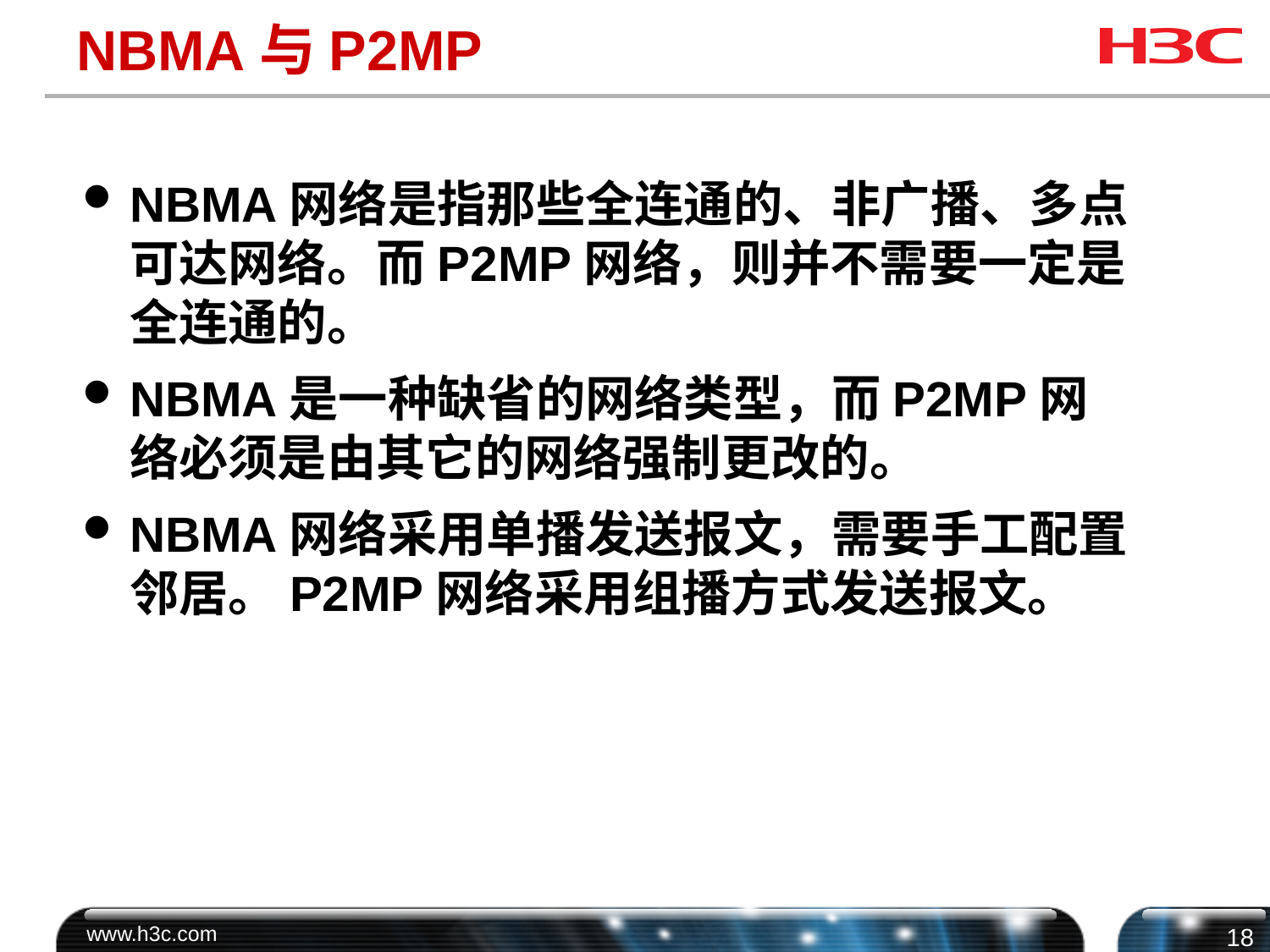

# NBMA与P2MP
NBMA网络是指那些全连通的、非广播、多点可达网络。而P2MP网络，则并不需要一定是全连通的。
NBMA是一种缺省的网络类型，而P2MP网络必须是由其它的网络强制更改的。
NBMA网络采用单播发送报文，需要手工配置邻居。P2MP网络采用组播方式发送报文。